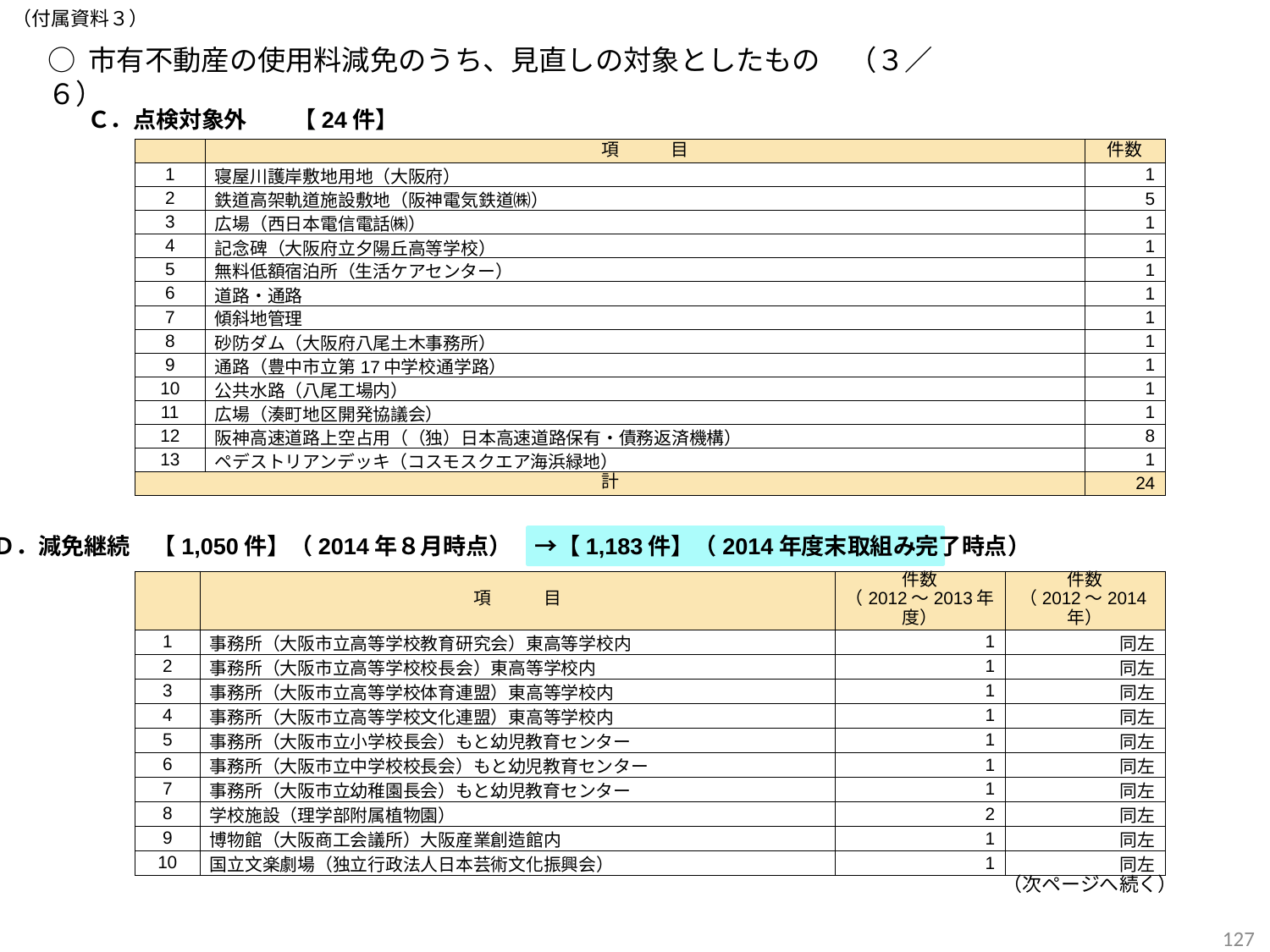

（付属資料３）
○ 市有不動産の使用料減免のうち、見直しの対象としたもの　（３／６）
Ｃ．点検対象外　　【24件】
|  | 項　　　目 | 件数 |
| --- | --- | --- |
| 1 | 寝屋川護岸敷地用地（大阪府） | 1 |
| 2 | 鉄道高架軌道施設敷地（阪神電気鉄道㈱） | 5 |
| 3 | 広場（西日本電信電話㈱） | 1 |
| 4 | 記念碑（大阪府立夕陽丘高等学校） | 1 |
| 5 | 無料低額宿泊所（生活ケアセンター） | 1 |
| 6 | 道路・通路 | 1 |
| 7 | 傾斜地管理 | 1 |
| 8 | 砂防ダム（大阪府八尾土木事務所） | 1 |
| 9 | 通路（豊中市立第17中学校通学路） | 1 |
| 10 | 公共水路（八尾工場内） | 1 |
| 11 | 広場（湊町地区開発協議会） | 1 |
| 12 | 阪神高速道路上空占用（（独）日本高速道路保有・債務返済機構） | 8 |
| 13 | ペデストリアンデッキ（コスモスクエア海浜緑地） | 1 |
| 計 |  | 24 |
Ｄ．減免継続　【1,050件】（2014年８月時点）　→【1,183件】（2014年度末取組み完了時点）

|  | 項　　　目 | 件数 （2012～2013年度） | 件数 （2012～2014年） |
| --- | --- | --- | --- |
| 1 | 事務所（大阪市立高等学校教育研究会）東高等学校内 | 1 | 同左 |
| 2 | 事務所（大阪市立高等学校校長会）東高等学校内 | 1 | 同左 |
| 3 | 事務所（大阪市立高等学校体育連盟）東高等学校内 | 1 | 同左 |
| 4 | 事務所（大阪市立高等学校文化連盟）東高等学校内 | 1 | 同左 |
| 5 | 事務所（大阪市立小学校長会）もと幼児教育センター | 1 | 同左 |
| 6 | 事務所（大阪市立中学校校長会）もと幼児教育センター | 1 | 同左 |
| 7 | 事務所（大阪市立幼稚園長会）もと幼児教育センター | 1 | 同左 |
| 8 | 学校施設（理学部附属植物園） | 2 | 同左 |
| 9 | 博物館（大阪商工会議所）大阪産業創造館内 | 1 | 同左 |
| 10 | 国立文楽劇場（独立行政法人日本芸術文化振興会） | 1 | 同左 |
（次ページへ続く）
127